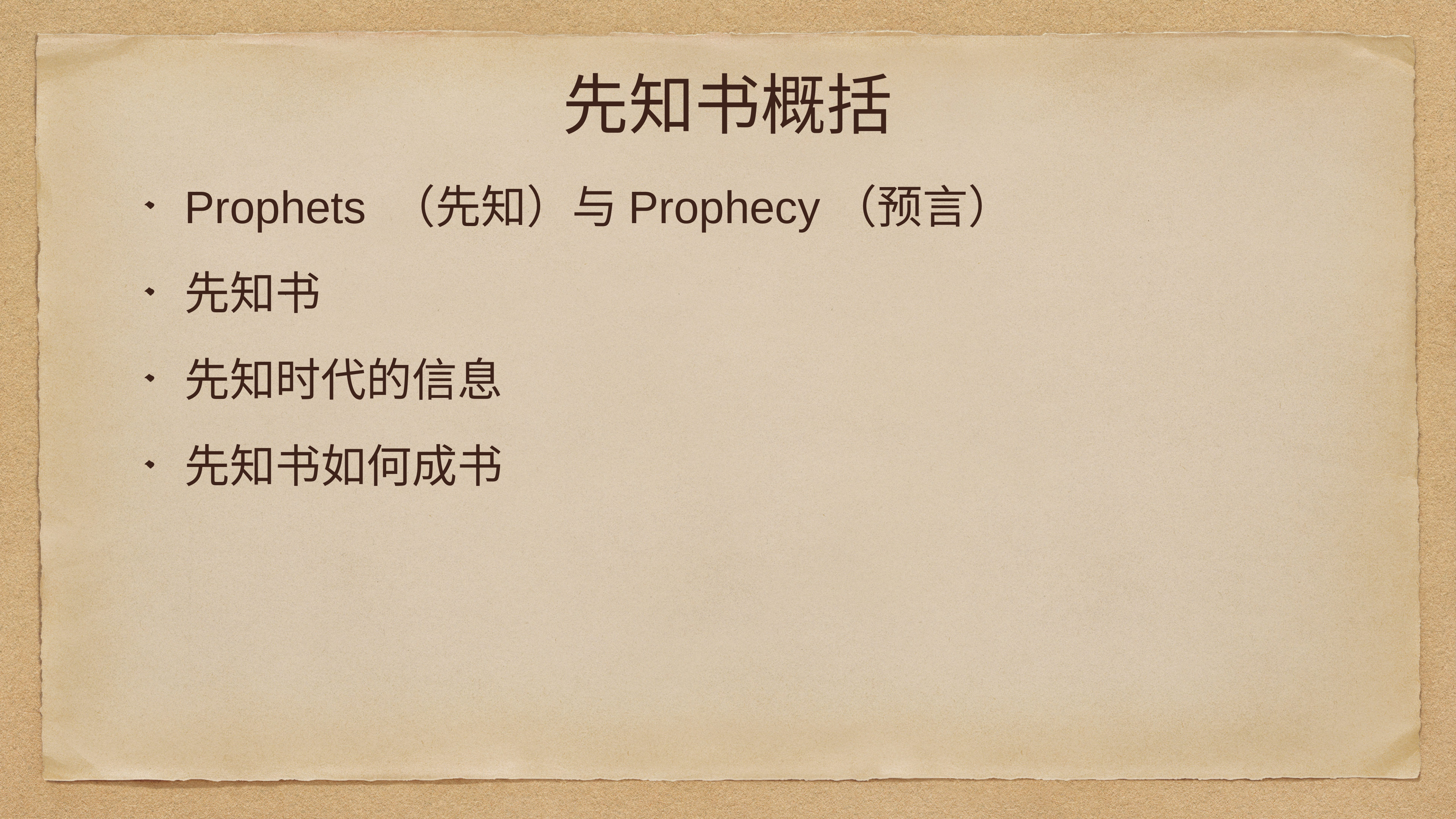

# 先知书概括
Prophets （先知）与Prophecy（预言）
先知书
先知时代的信息
先知书如何成书